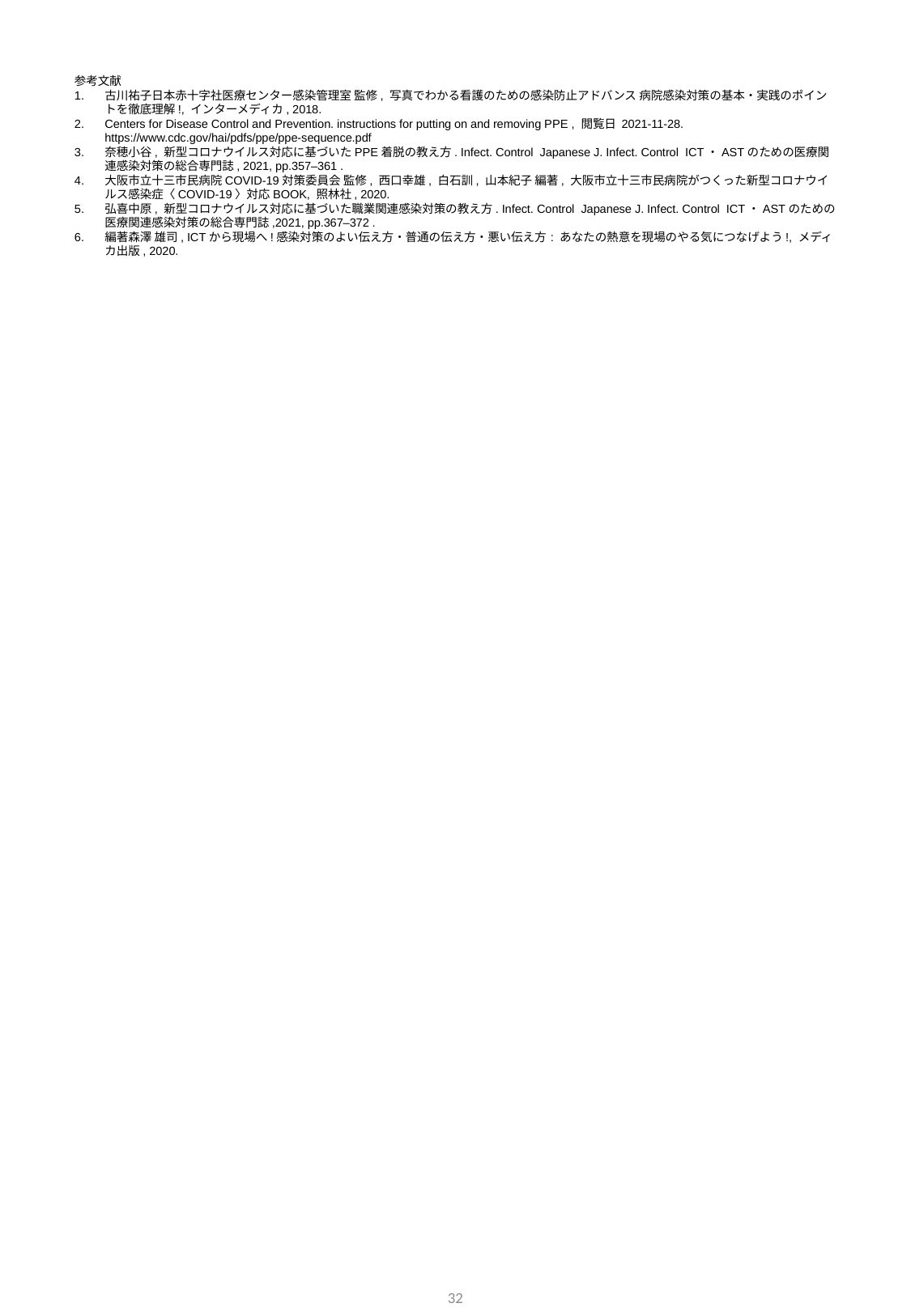

参考文献
古川祐子日本赤十字社医療センター感染管理室 監修, 写真でわかる看護のための感染防止アドバンス 病院感染対策の基本・実践のポイントを徹底理解!, インターメディカ, 2018.
Centers for Disease Control and Prevention. instructions for putting on and removing PPE , 閲覧日 2021-11-28. https://www.cdc.gov/hai/pdfs/ppe/ppe-sequence.pdf
奈穂小谷, 新型コロナウイルス対応に基づいたPPE着脱の教え方. Infect. Control  Japanese J. Infect. Control  ICT・ASTのための医療関連感染対策の総合専門誌, 2021, pp.357–361 .
大阪市立十三市民病院COVID-19対策委員会 監修, 西口幸雄, 白石訓, 山本紀子 編著, 大阪市立十三市民病院がつくった新型コロナウイルス感染症〈COVID-19〉対応BOOK, 照林社, 2020.
弘喜中原, 新型コロナウイルス対応に基づいた職業関連感染対策の教え方. Infect. Control  Japanese J. Infect. Control  ICT・ASTのための医療関連感染対策の総合専門誌,2021, pp.367–372 .
編著森澤 雄司, ICTから現場へ!感染対策のよい伝え方・普通の伝え方・悪い伝え方 : あなたの熱意を現場のやる気につなげよう!, メディカ出版, 2020.
32